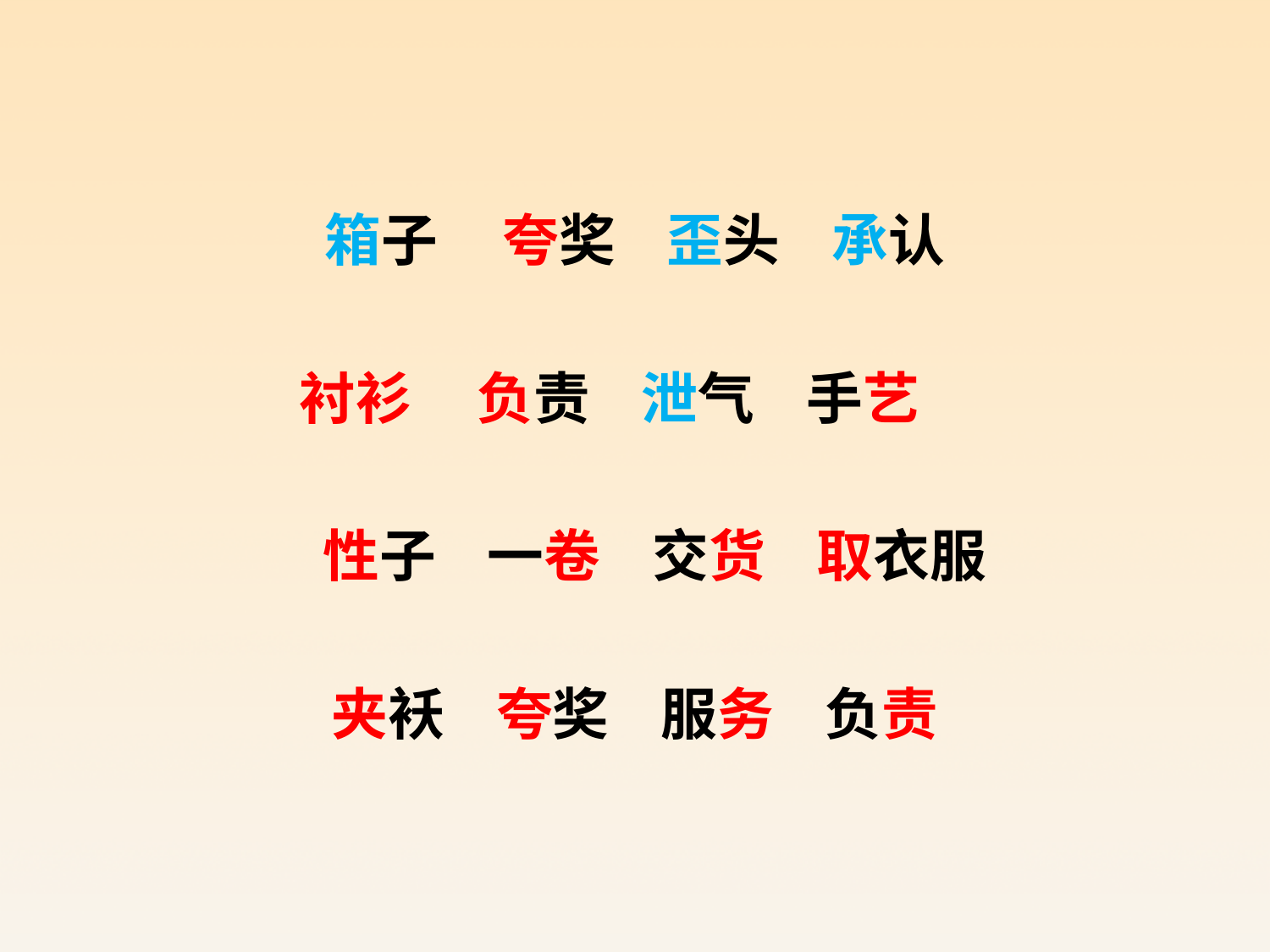

箱子     夸奖    歪头    承认

 衬衫     负责    泄气    手艺

  性子    一卷    交货    取衣服

夹袄    夸奖    服务    负责